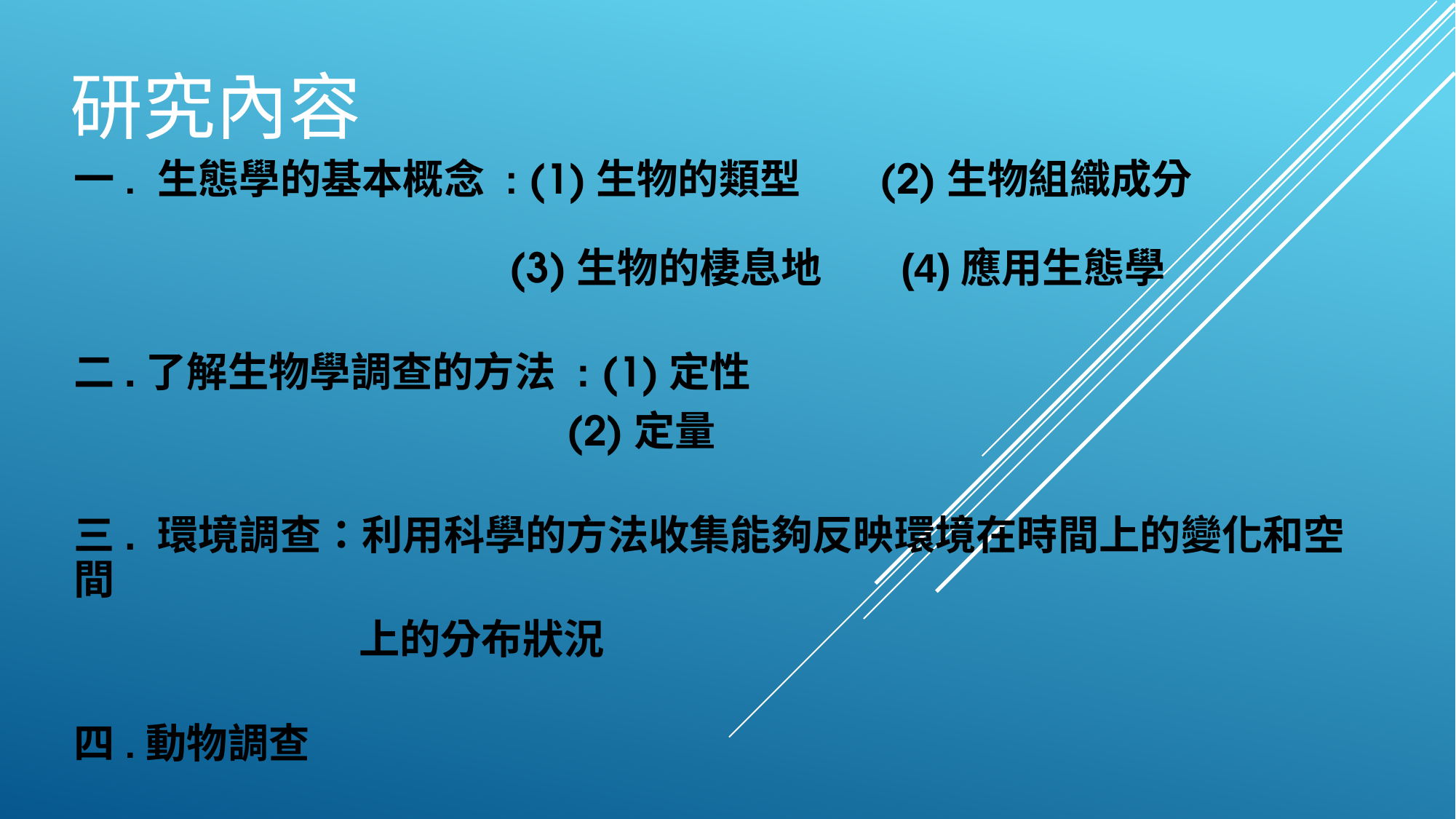

# 研究內容
一. 生態學的基本概念 : (1)生物的類型      (2)生物組織成分

                                      (3)生物的棲息地      (4)應用生態學

二.了解生物學調查的方法 : (1)定性
                                           (2)定量

三. 環境調查：利用科學的方法收集能夠反映環境在時間上的變化和空間
                        上的分布狀況

四.動物調查